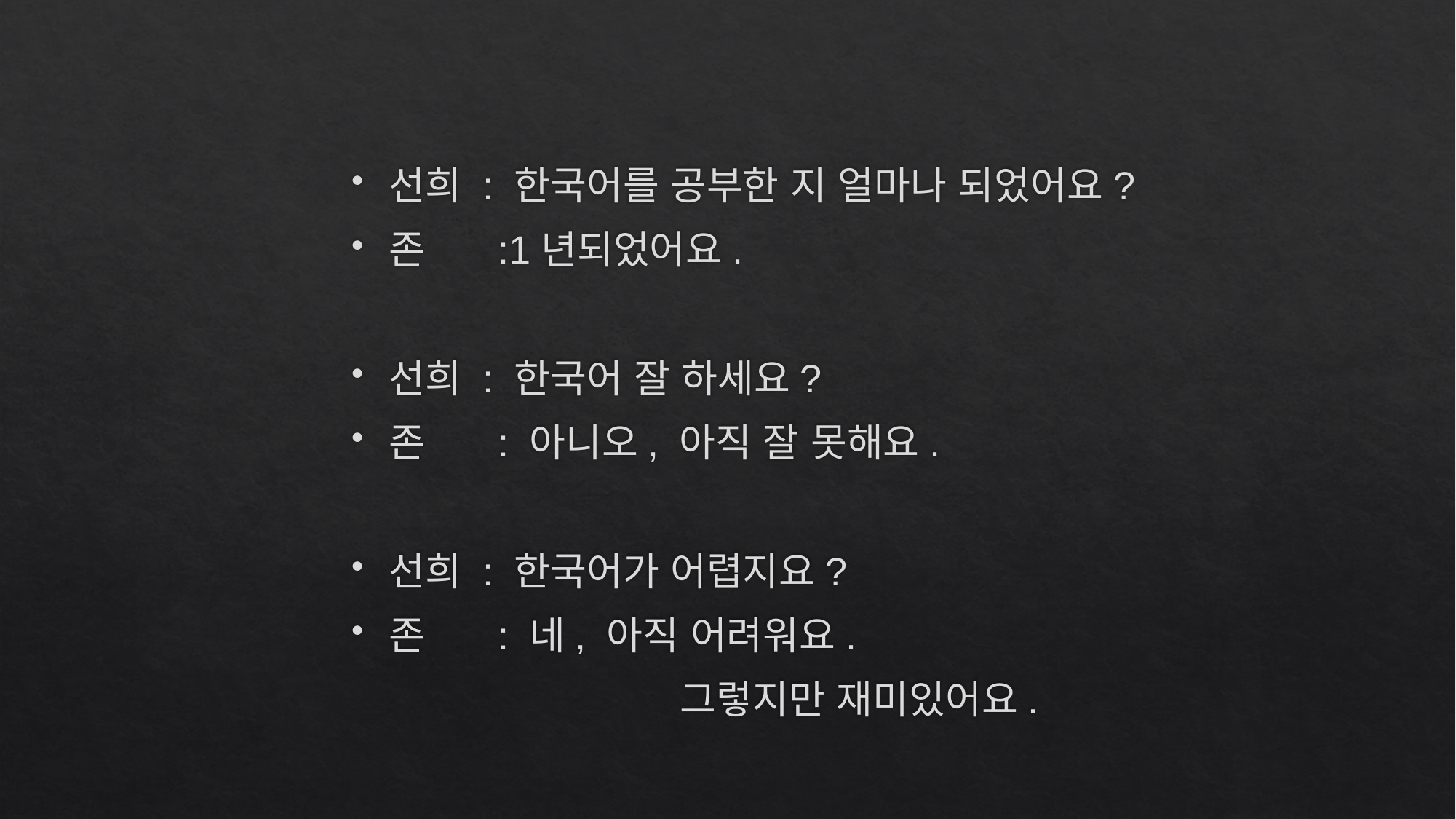

선희 : 한국어를 공부한 지 얼마나 되었어요?
존 	:1년되었어요.

선희 : 한국어 잘 하세요?
존 	: 아니오, 아직 잘 못해요.

선희 : 한국어가 어렵지요?
존 	: 네, 아직 어려워요.
			그렇지만 재미있어요.